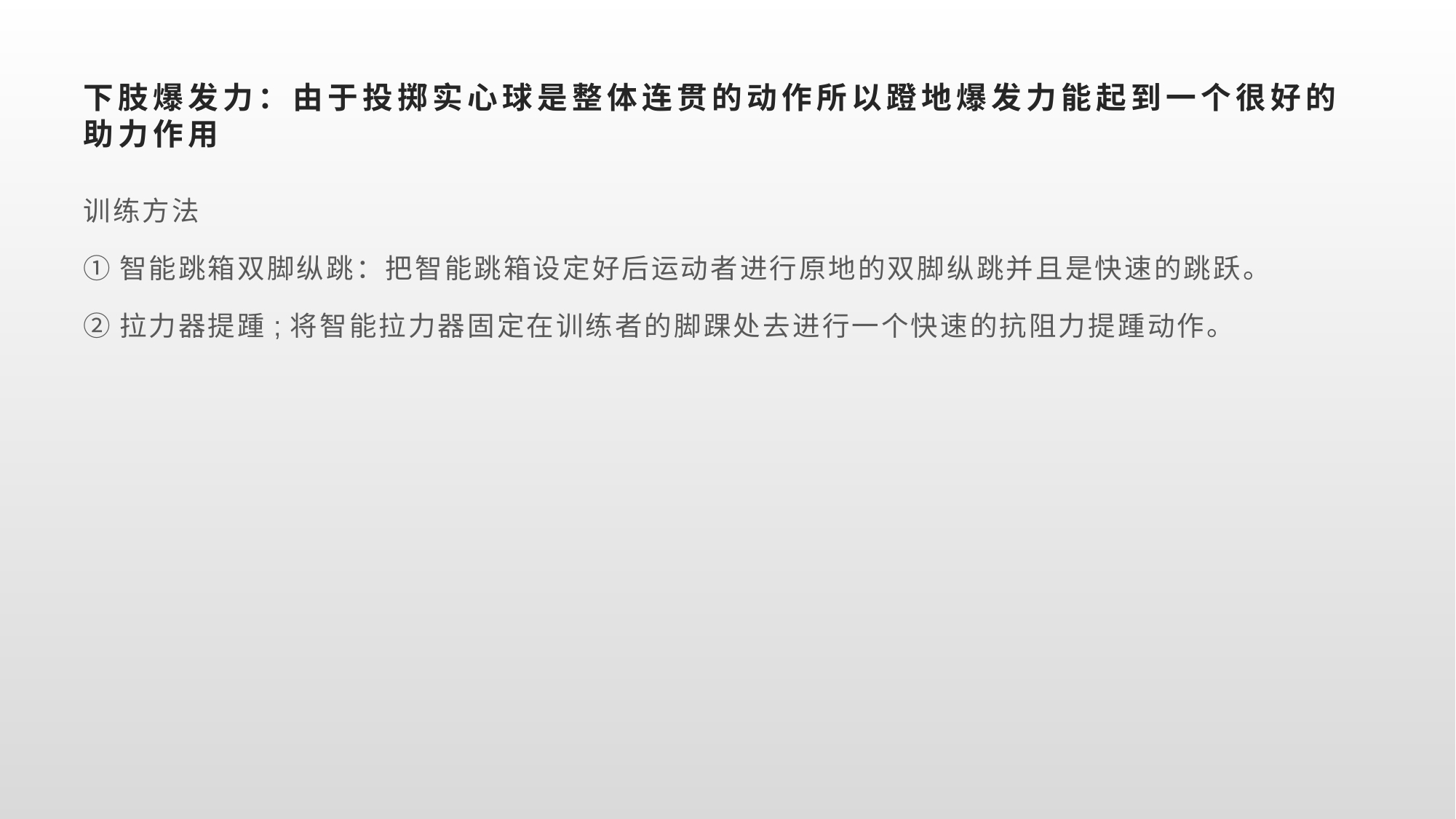

# 下肢爆发力：由于投掷实心球是整体连贯的动作所以蹬地爆发力能起到一个很好的助力作用
训练方法
①智能跳箱双脚纵跳：把智能跳箱设定好后运动者进行原地的双脚纵跳并且是快速的跳跃。
②拉力器提踵;将智能拉力器固定在训练者的脚踝处去进行一个快速的抗阻力提踵动作。